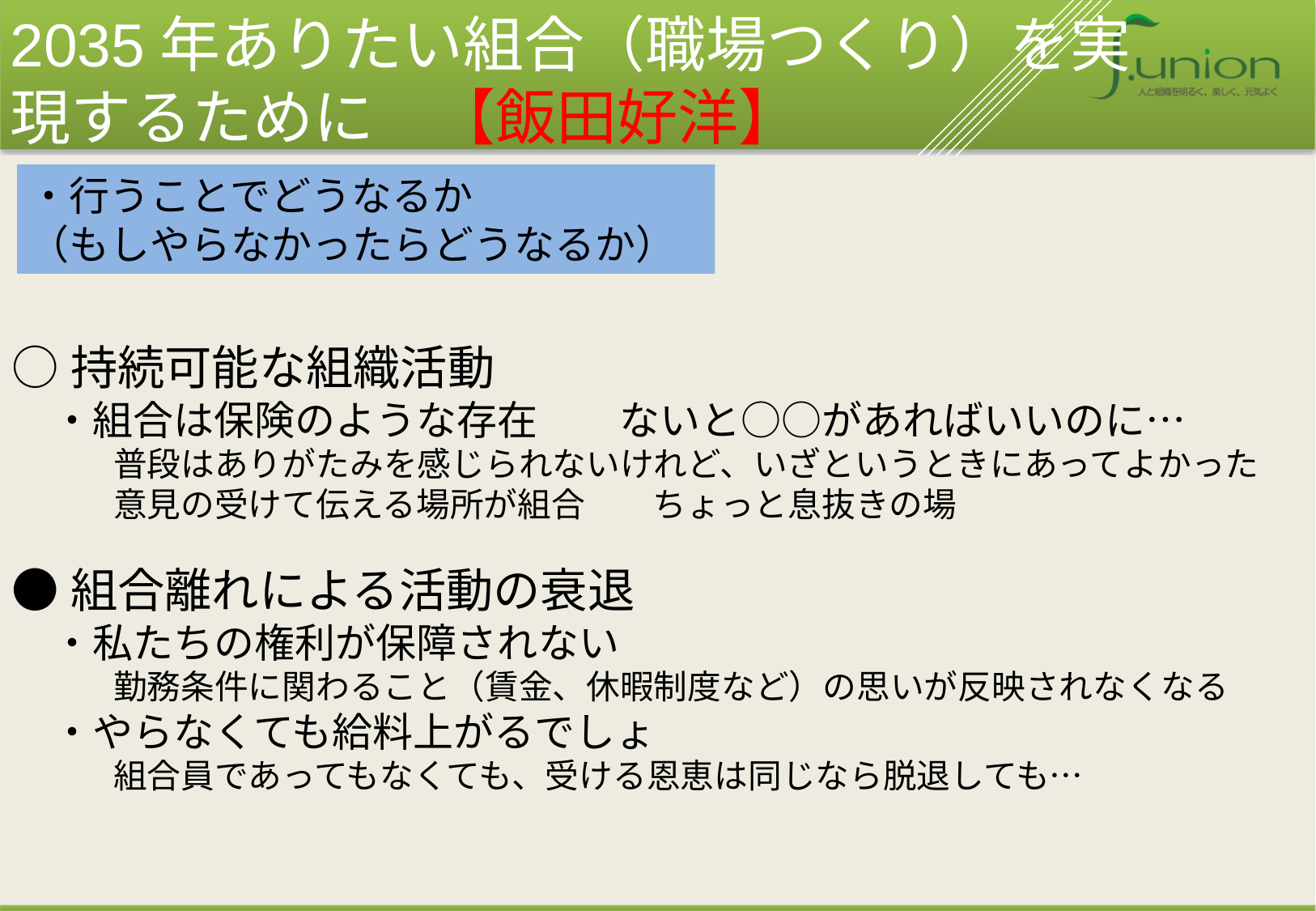

2035年ありたい組合（職場つくり）を実現するために　【飯田好洋】

○持続可能な組織活動
　・組合は保険のような存在　　ないと○○があればいいのに…
　　　普段はありがたみを感じられないけれど、いざというときにあってよかった
　　　意見の受けて伝える場所が組合　　ちょっと息抜きの場

●組合離れによる活動の衰退
　・私たちの権利が保障されない
　　　勤務条件に関わること（賃金、休暇制度など）の思いが反映されなくなる
　・やらなくても給料上がるでしょ
　　　組合員であってもなくても、受ける恩恵は同じなら脱退しても…

・行うことでどうなるか
（もしやらなかったらどうなるか）